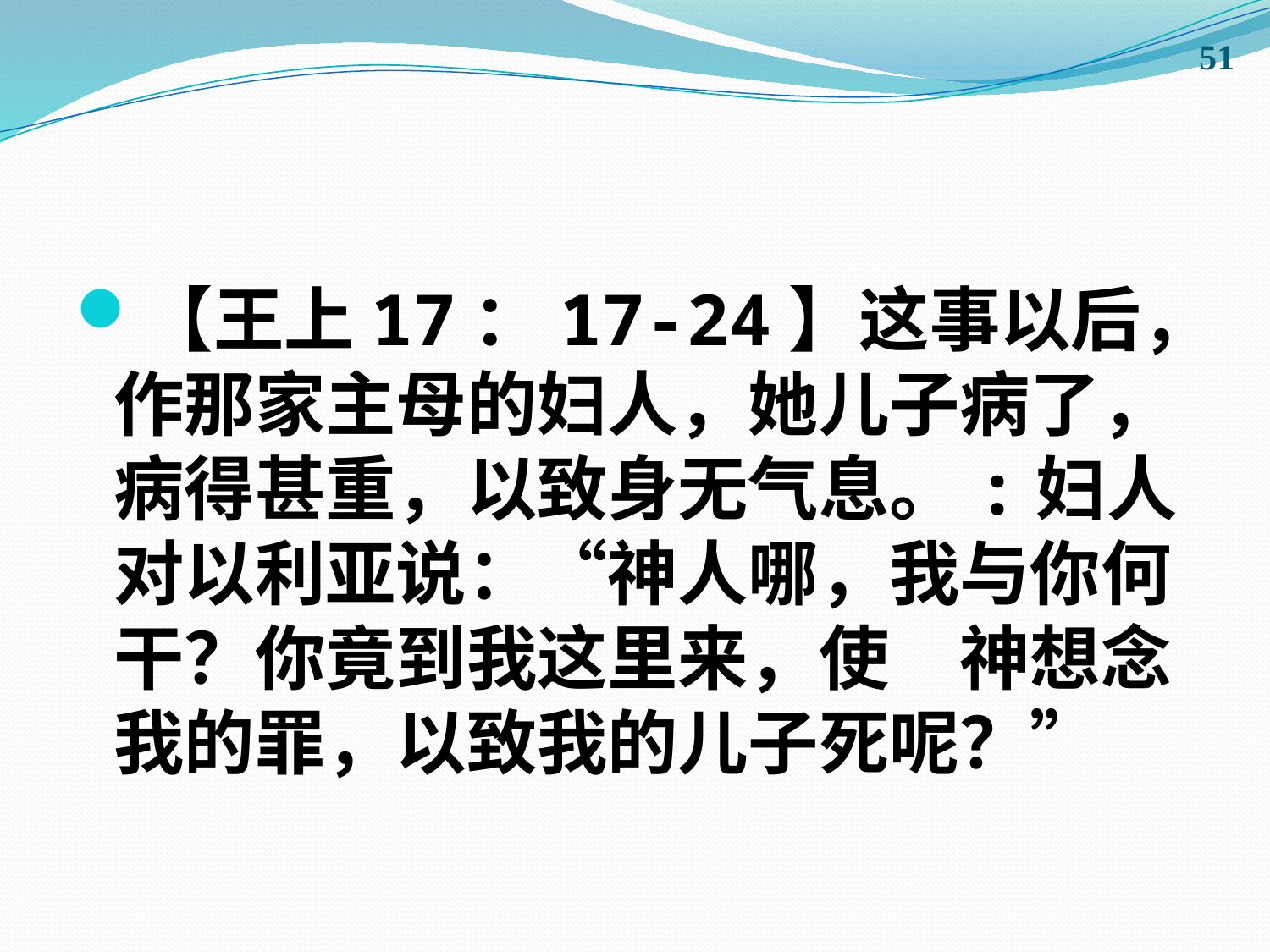

51
#
【王上17：17-24】这事以后，作那家主母的妇人，她儿子病了，病得甚重，以致身无气息。:妇人对以利亚说：“神人哪，我与你何干？你竟到我这里来，使　神想念我的罪，以致我的儿子死呢？”